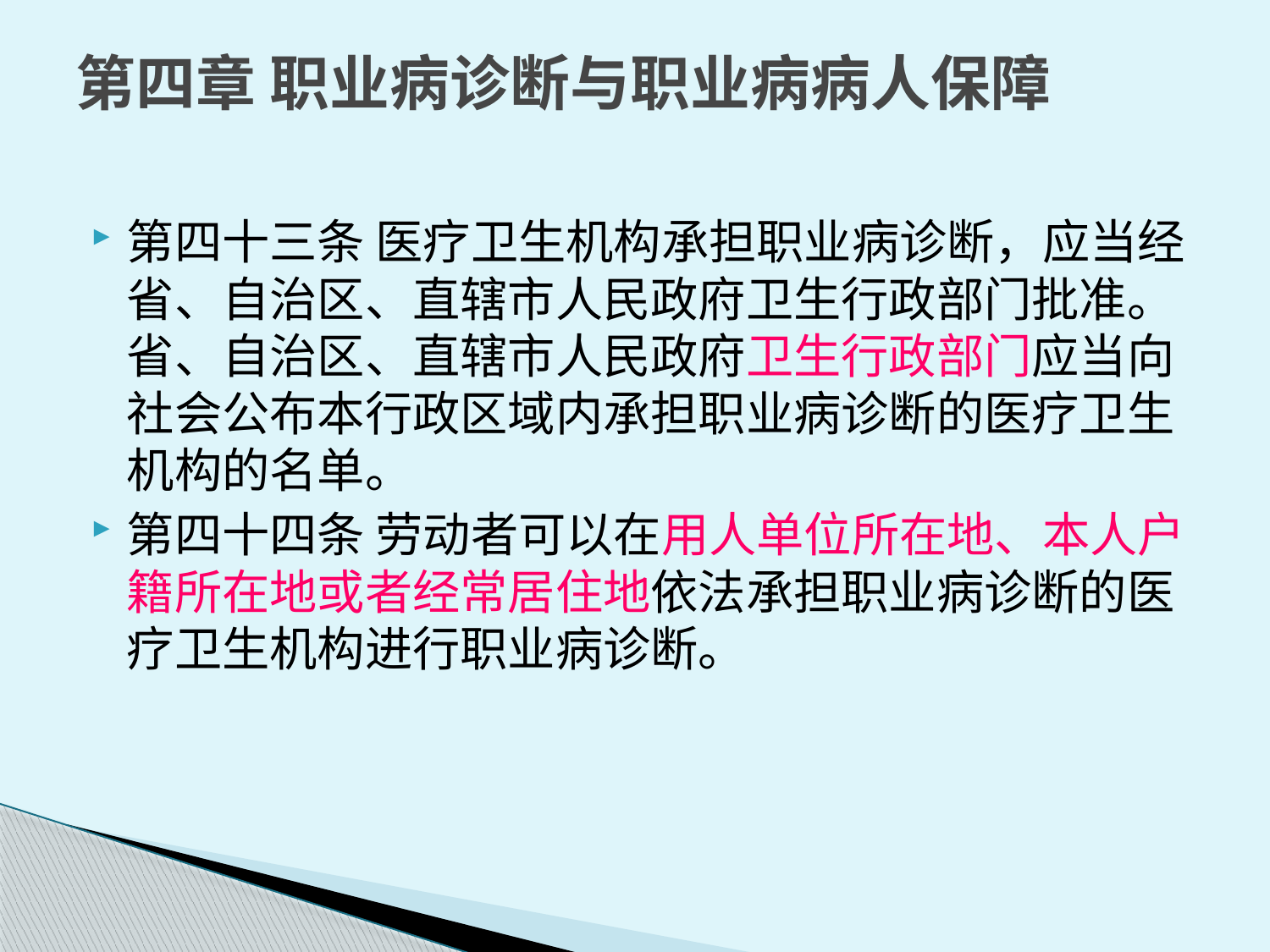

# 第四章 职业病诊断与职业病病人保障
第四十三条 医疗卫生机构承担职业病诊断，应当经省、自治区、直辖市人民政府卫生行政部门批准。省、自治区、直辖市人民政府卫生行政部门应当向社会公布本行政区域内承担职业病诊断的医疗卫生机构的名单。
第四十四条 劳动者可以在用人单位所在地、本人户籍所在地或者经常居住地依法承担职业病诊断的医疗卫生机构进行职业病诊断。